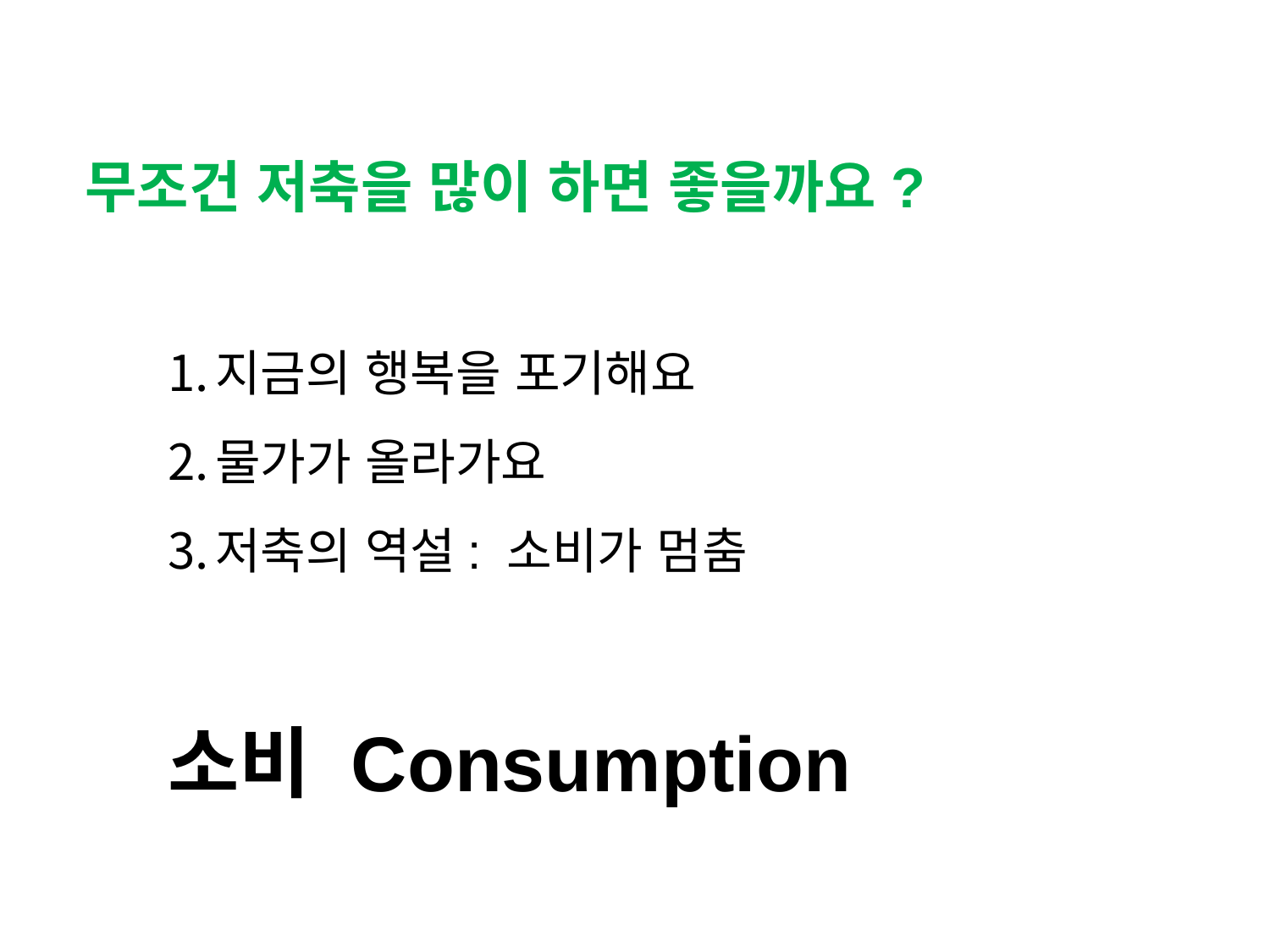

무조건 저축을 많이 하면 좋을까요?
지금의 행복을 포기해요
물가가 올라가요
저축의 역설: 소비가 멈춤

소비 Consumption